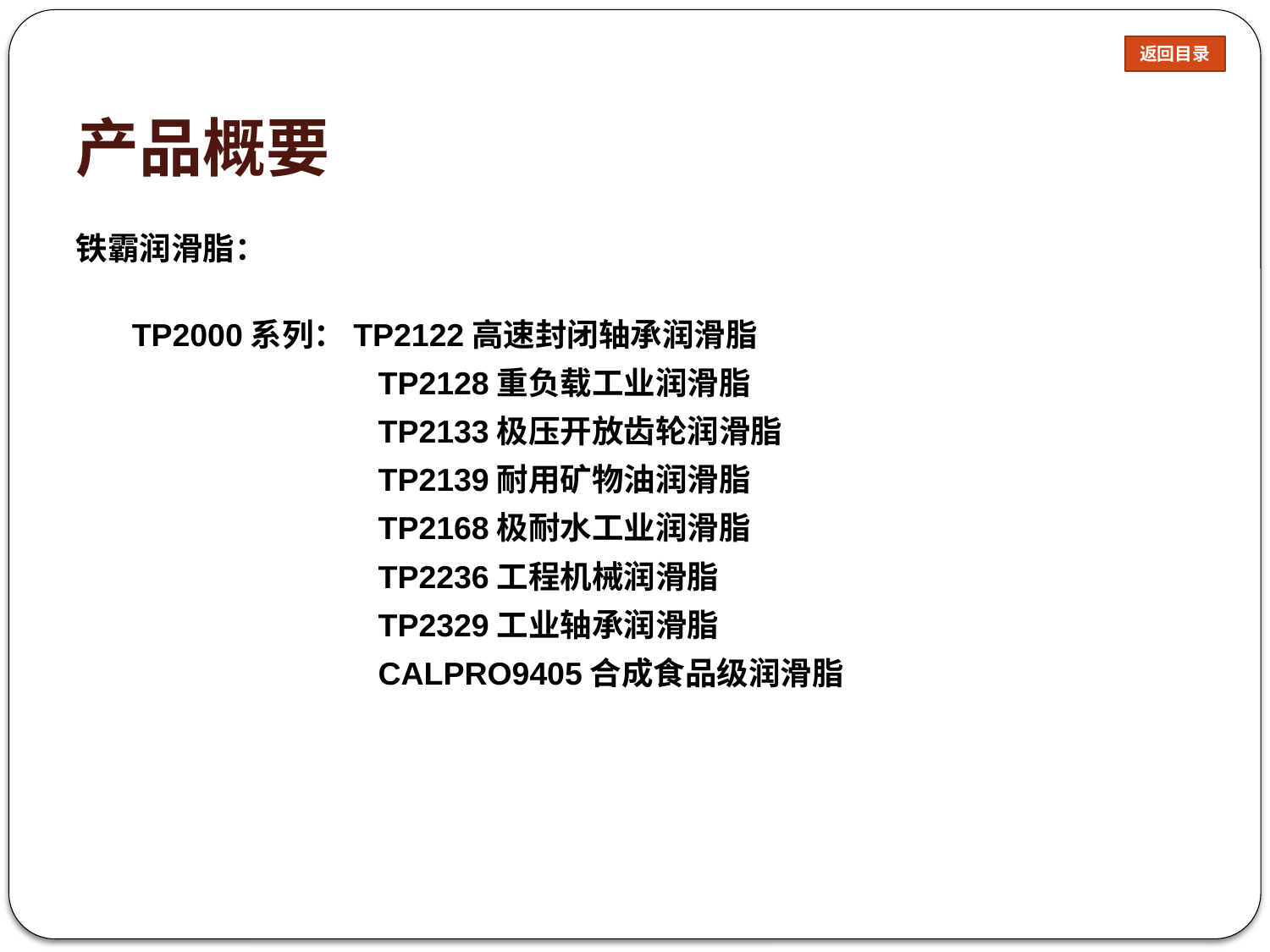

返回目录
# 产品概要
铁霸润滑脂：
  TP2000系列：TP2122高速封闭轴承润滑脂
                                  TP2128重负载工业润滑脂
                                  TP2133极压开放齿轮润滑脂
                                  TP2139耐用矿物油润滑脂
                                  TP2168极耐水工业润滑脂
                                  TP2236工程机械润滑脂
                                  TP2329工业轴承润滑脂
                                  CALPRO9405合成食品级润滑脂